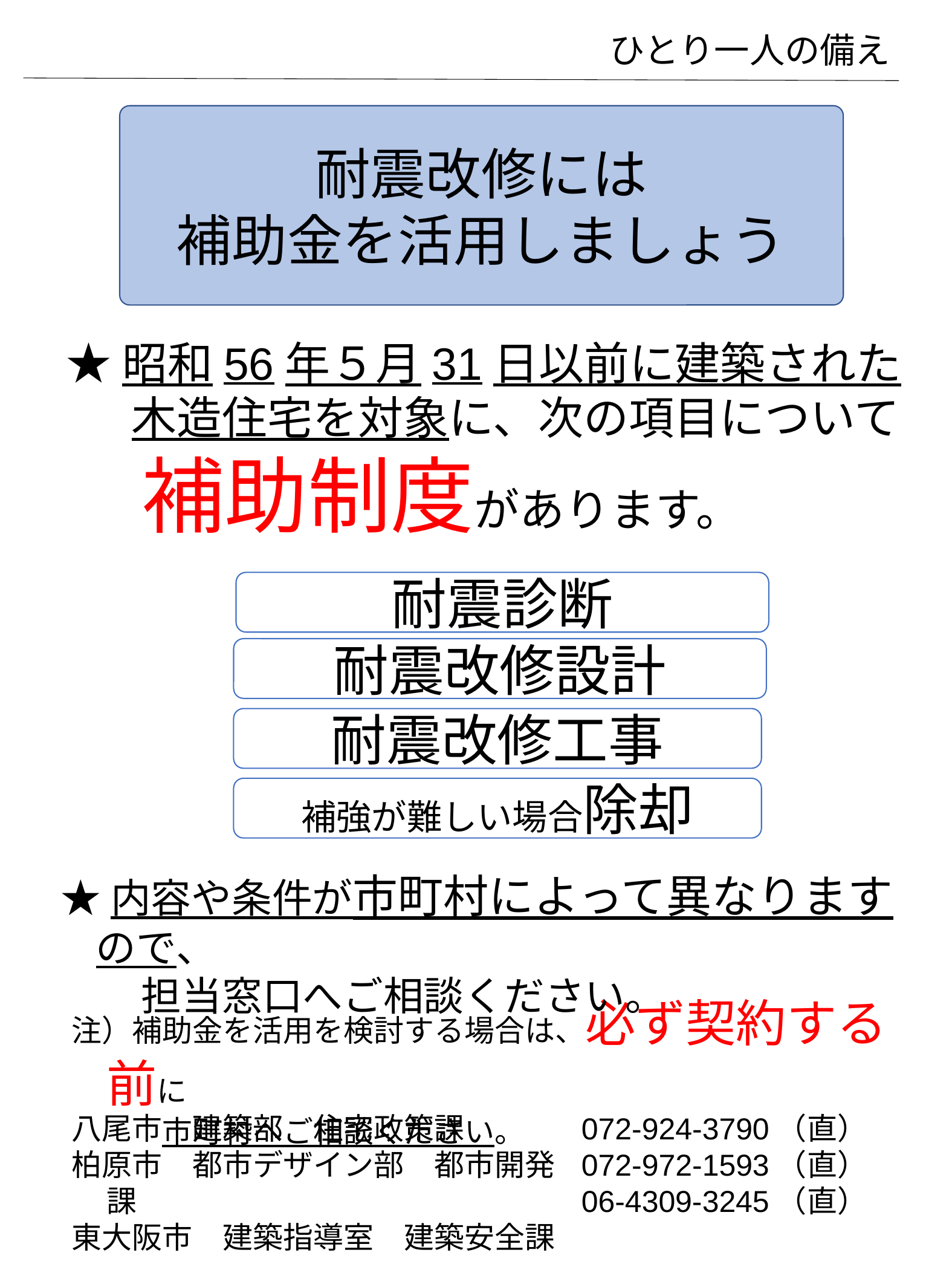

ひとり一人の備え
耐震改修には
補助金を活用しましょう
★昭和56年５月31日以前に建築された
　  木造住宅を対象に、次の項目について
　補助制度があります。

耐震診断
耐震改修設計
耐震改修工事
補強が難しい場合除却
★内容や条件が市町村によって異なりますので、
　　担当窓口へご相談ください。
注）補助金を活用を検討する場合は、必ず契約する前に
　　　市町村へご相談ください。
072-924-3790（直）
072-972-1593（直）
06-4309-3245（直）
八尾市　建築部　住宅政策課
柏原市　都市デザイン部　都市開発課
東大阪市　建築指導室　建築安全課